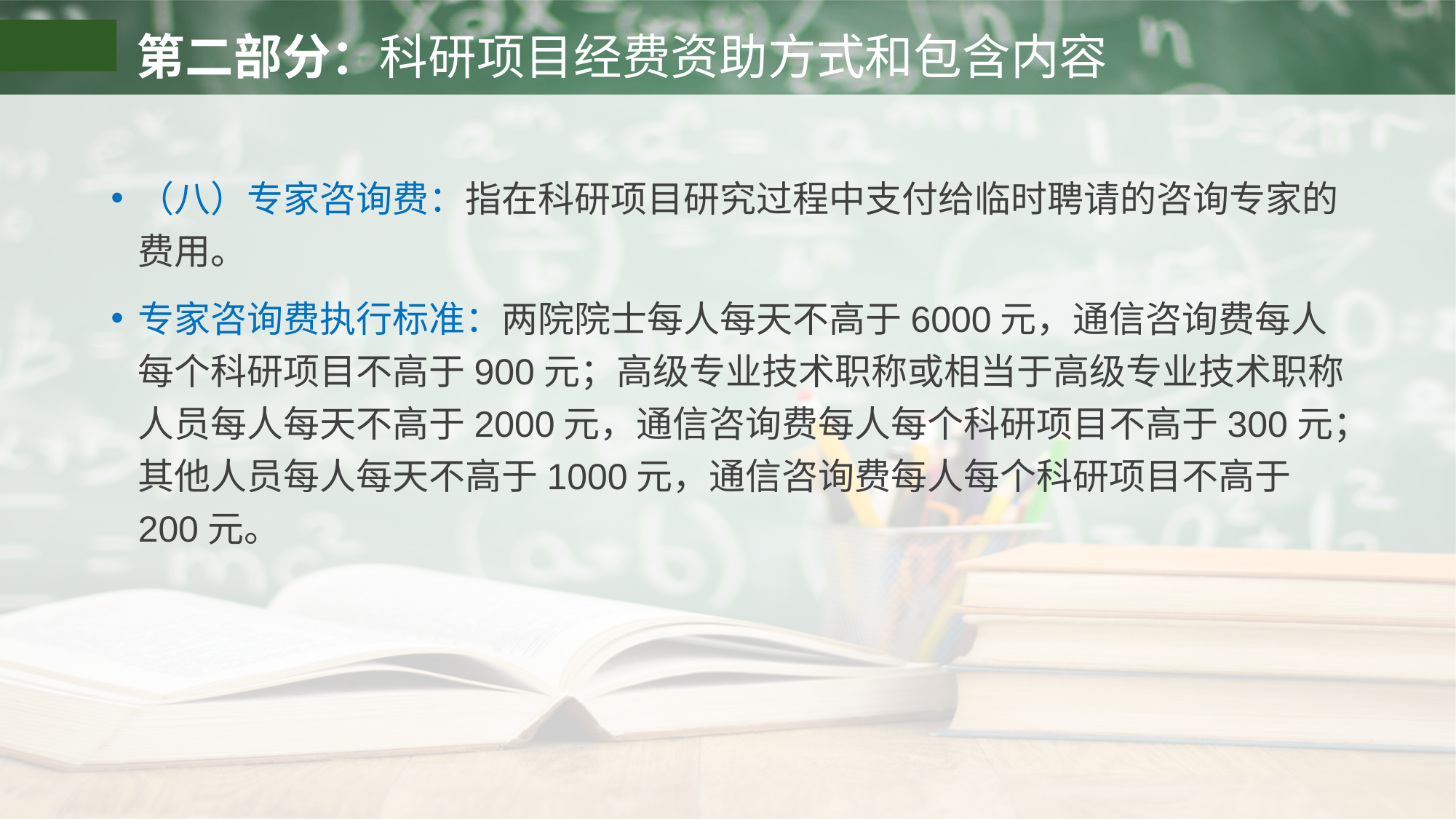

# 第二部分：科研项目经费资助方式和包含内容
（八）专家咨询费：指在科研项目研究过程中支付给临时聘请的咨询专家的费用。
专家咨询费执行标准：两院院士每人每天不高于6000元，通信咨询费每人每个科研项目不高于900元；高级专业技术职称或相当于高级专业技术职称人员每人每天不高于2000元，通信咨询费每人每个科研项目不高于300元；其他人员每人每天不高于1000元，通信咨询费每人每个科研项目不高于200元。